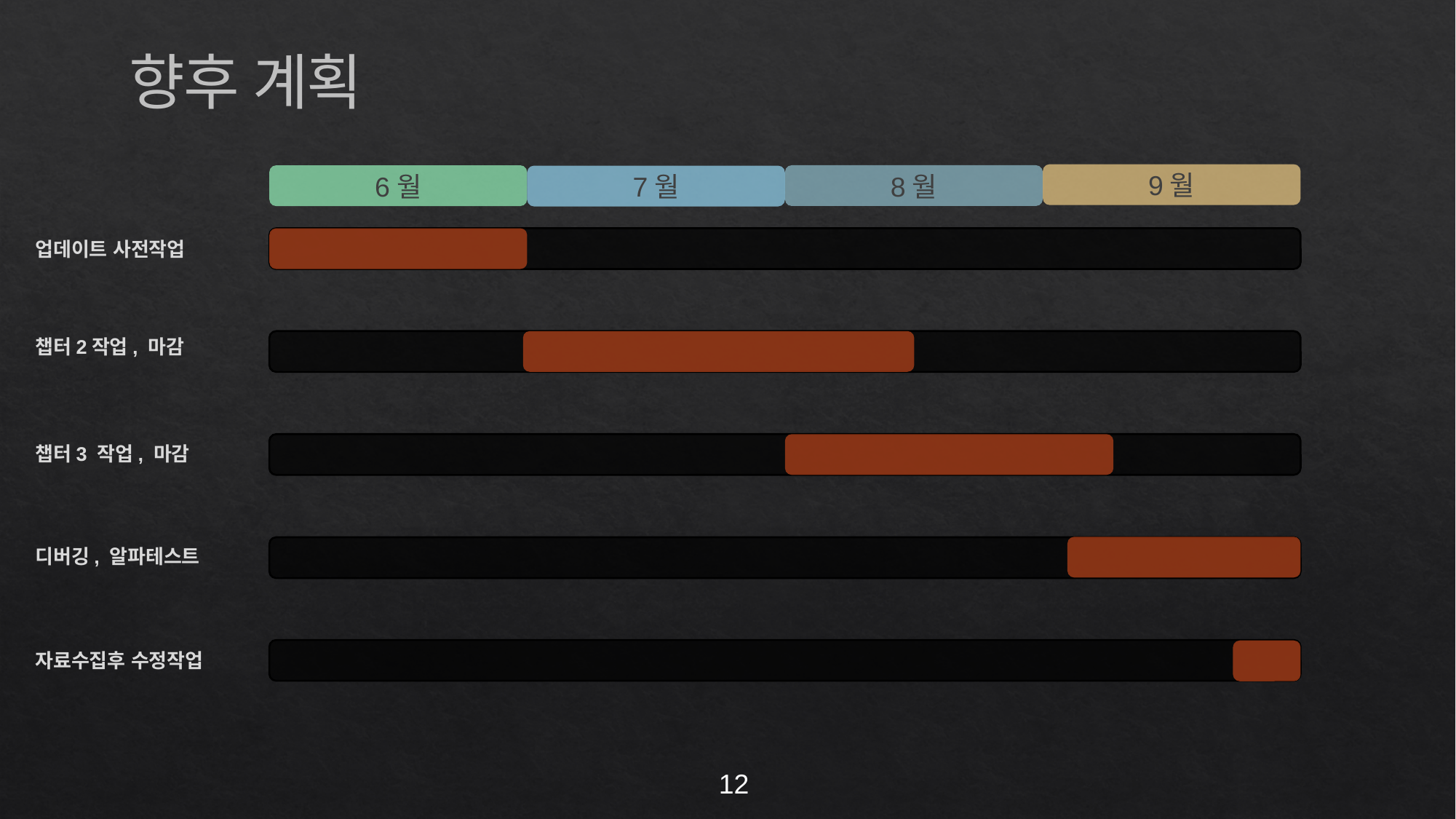

향후 계획
9월
8월
6월
7월

업데이트 사전작업
챕터2작업, 마감

챕터3 작업, 마감

디버깅, 알파테스트

자료수집후 수정작업
12